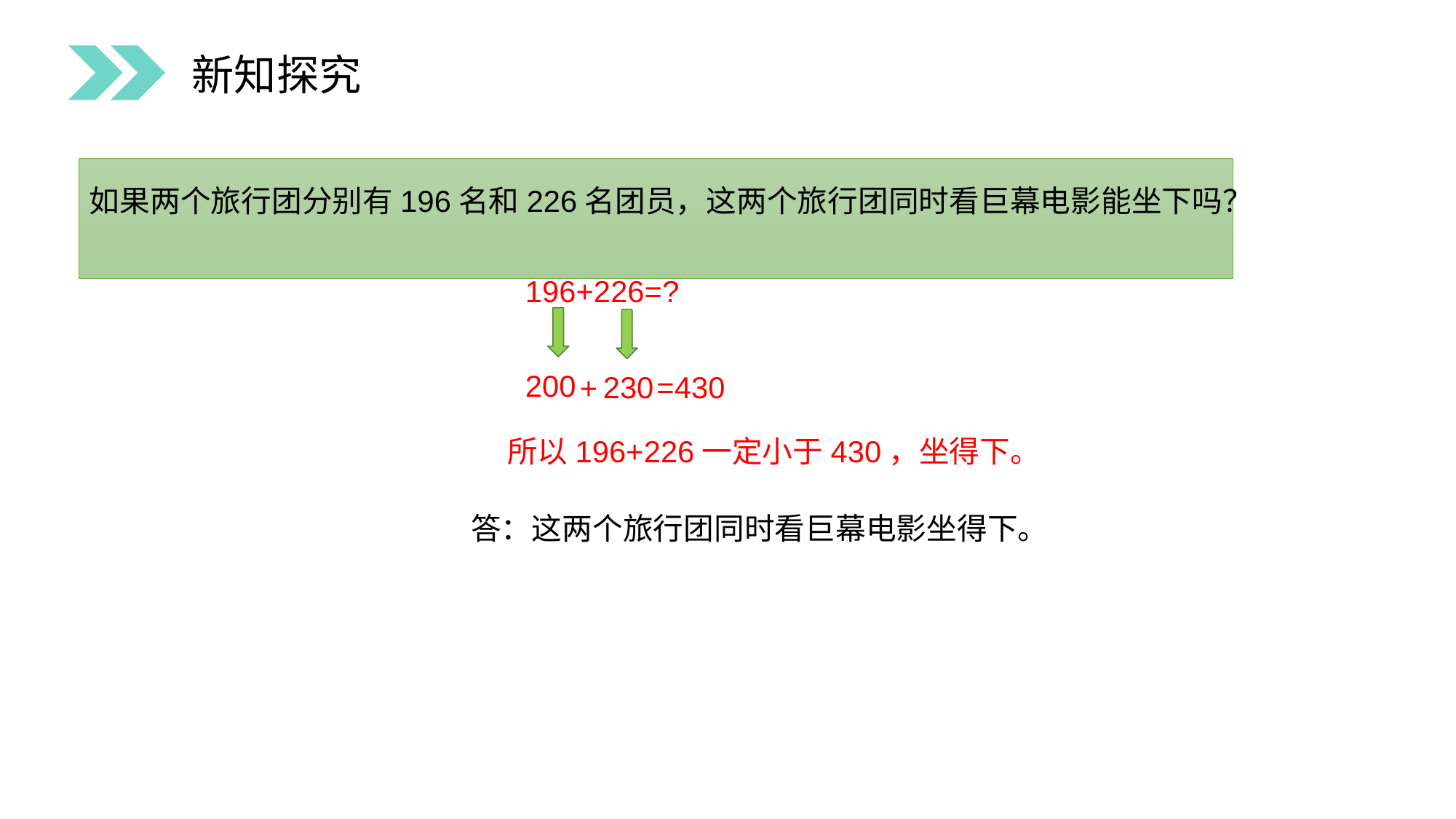

新知探究
如果两个旅行团分别有196名和226名团员，这两个旅行团同时看巨幕电影能坐下吗？
196+226=?

200
230
=430
+
所以196+226一定小于430，坐得下。
答：这两个旅行团同时看巨幕电影坐得下。